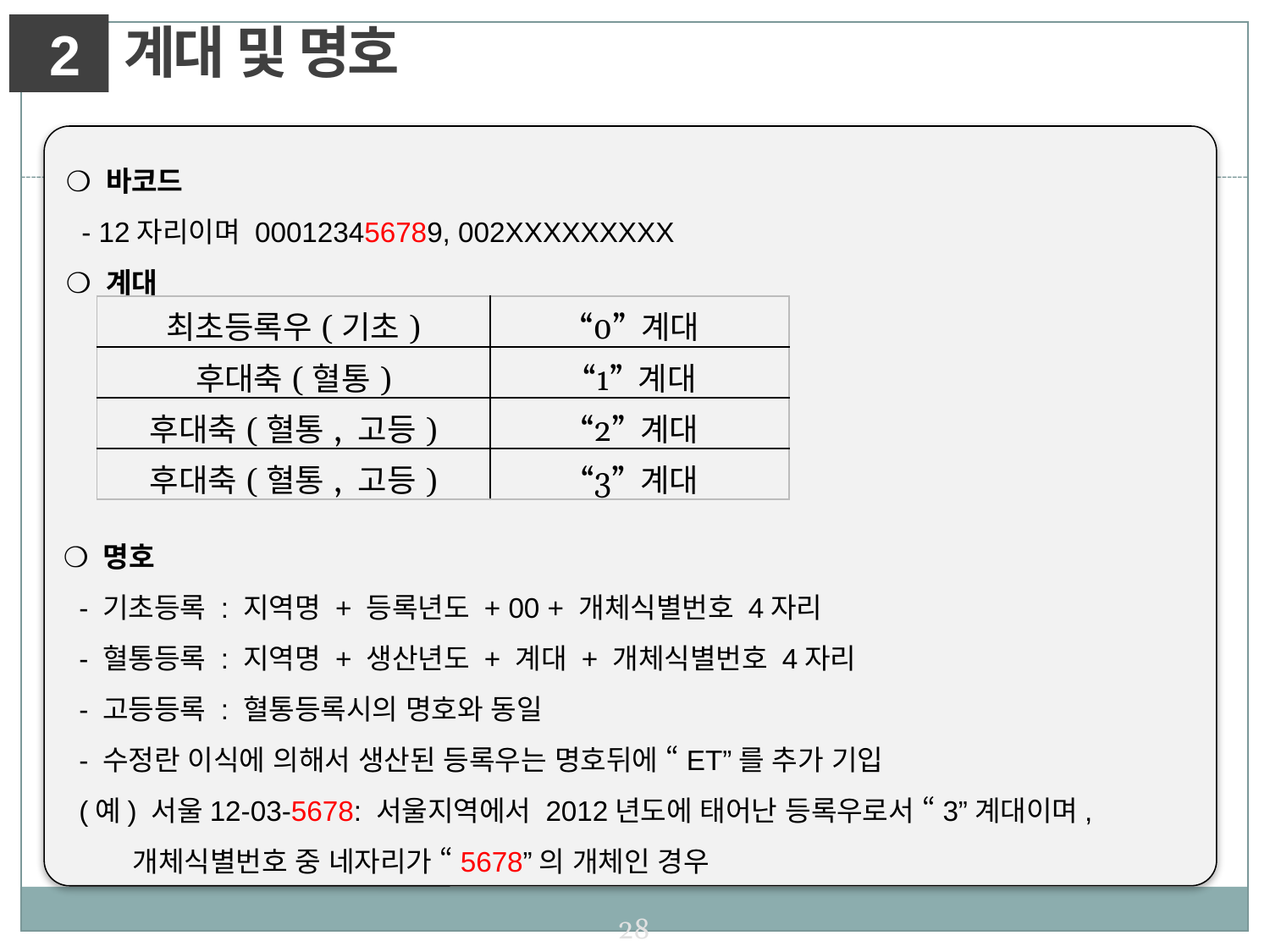

계대 및 명호
2

❍ 바코드
  - 12자리이며 000123456789, 002XXXXXXXXX
❍ 계대
| 최초등록우(기초) | “0” 계대 |
| --- | --- |
| 후대축(혈통) | “1” 계대 |
| 후대축(혈통, 고등) | “2” 계대 |
| 후대축(혈통, 고등) | “3” 계대 |
❍ 명호
  - 기초등록 : 지역명 + 등록년도 + 00 + 개체식별번호 4자리
  - 혈통등록 : 지역명 + 생산년도 + 계대 + 개체식별번호 4자리
  - 고등등록 : 혈통등록시의 명호와 동일
  - 수정란 이식에 의해서 생산된 등록우는 명호뒤에 “ET”를 추가 기입
  (예) 서울12-03-5678: 서울지역에서 2012년도에 태어난 등록우로서 “3”계대이며,
        개체식별번호 중 네자리가 “5678”의 개체인 경우
28